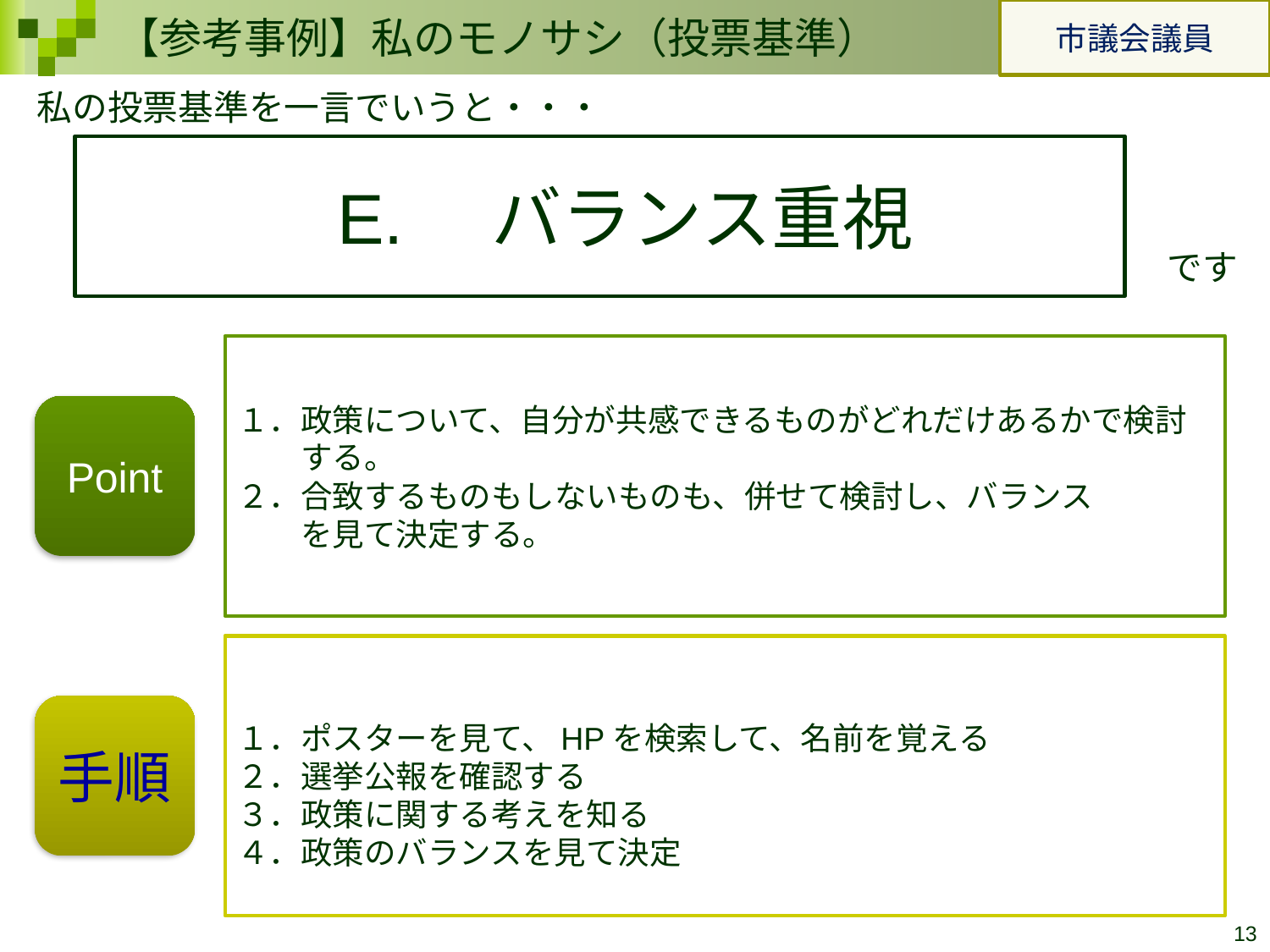

市議会議員
【参考事例】私のモノサシ（投票基準）
私の投票基準を一言でいうと・・・
E.　バランス重視
です
１．政策について、自分が共感できるものがどれだけあるかで検討
　　する。
２．合致するものもしないものも、併せて検討し、バランス
　　を見て決定する。
Point

１．ポスターを見て、HPを検索して、名前を覚える
２．選挙公報を確認する
３．政策に関する考えを知る
４．政策のバランスを見て決定
手順
13